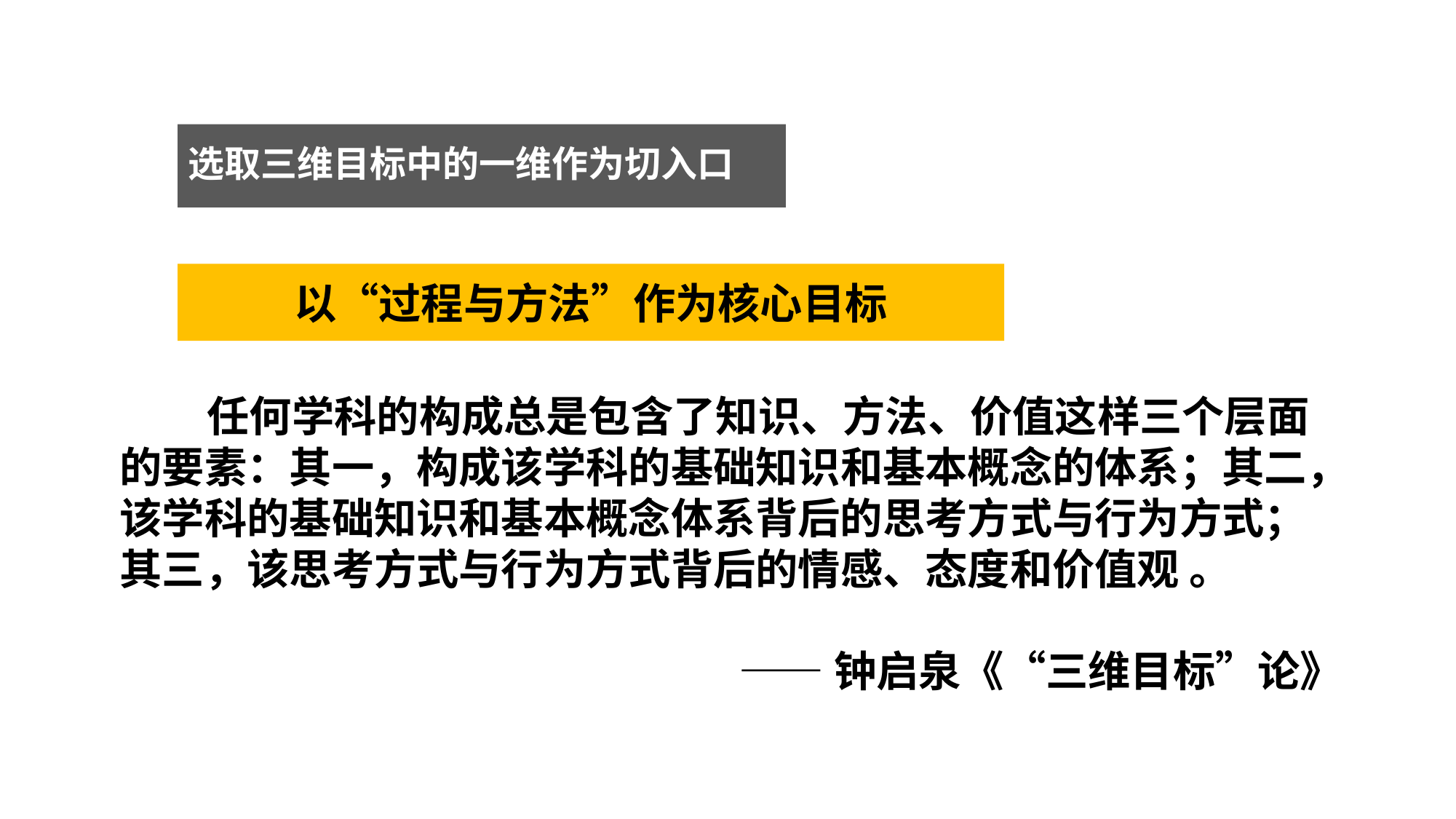

选取三维目标中的一维作为切入口
以“过程与方法”作为核心目标
        任何学科的构成总是包含了知识、方法、价值这样三个层面的要素：其一，构成该学科的基础知识和基本概念的体系；其二，该学科的基础知识和基本概念体系背后的思考方式与行为方式；其三，该思考方式与行为方式背后的情感、态度和价值观 。

——钟启泉《“三维目标”论》